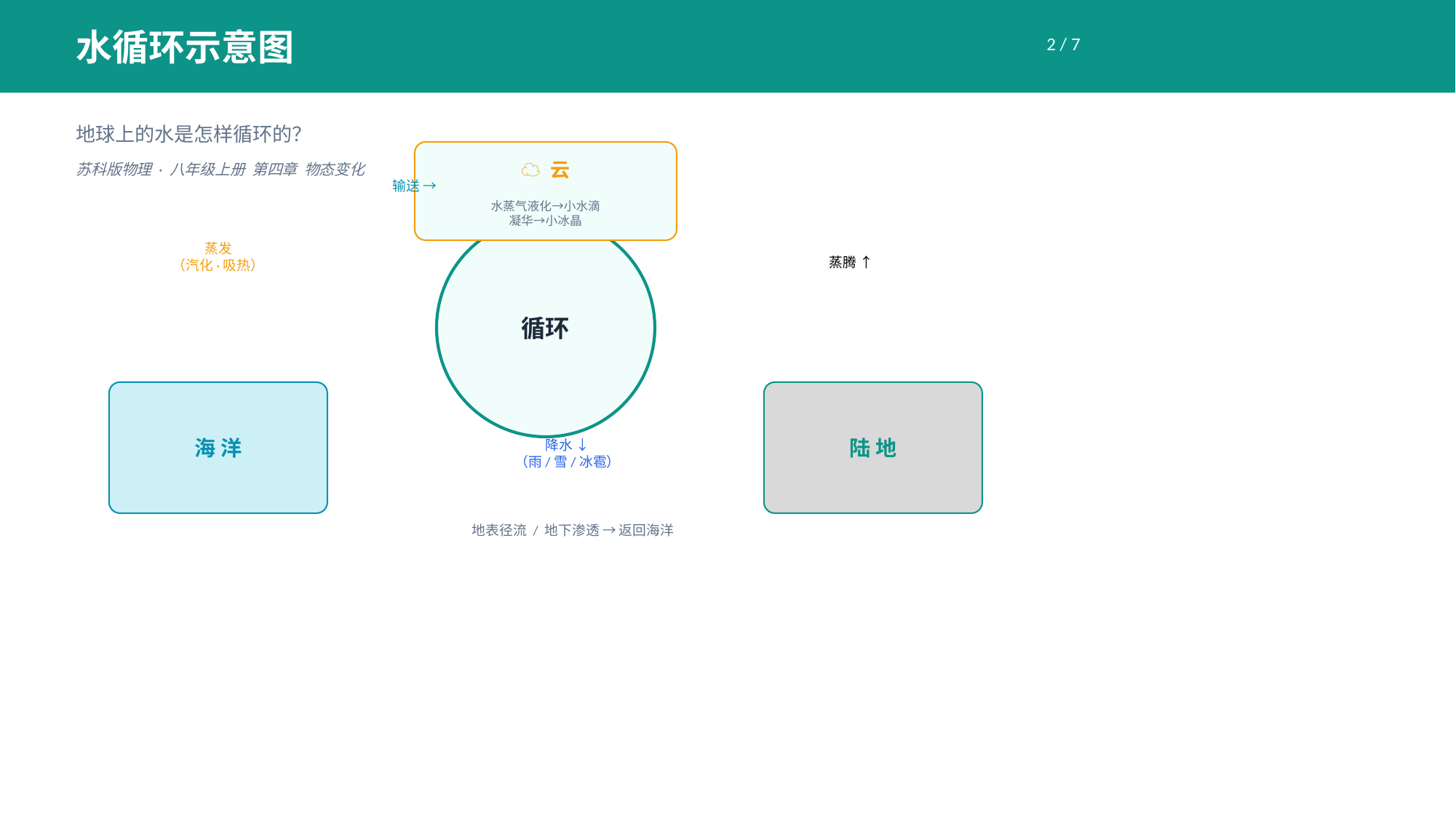

水循环示意图
2 / 7
地球上的水是怎样循环的？

☁ 云
苏科版物理 · 八年级上册  第四章  物态变化
输送 →
水蒸气液化→小水滴
凝华→小冰晶
蒸发
（汽化·吸热）

蒸腾 ↑
循环

海 洋
陆 地
降水 ↓
（雨/雪/冰雹）
地表径流 / 地下渗透 → 返回海洋